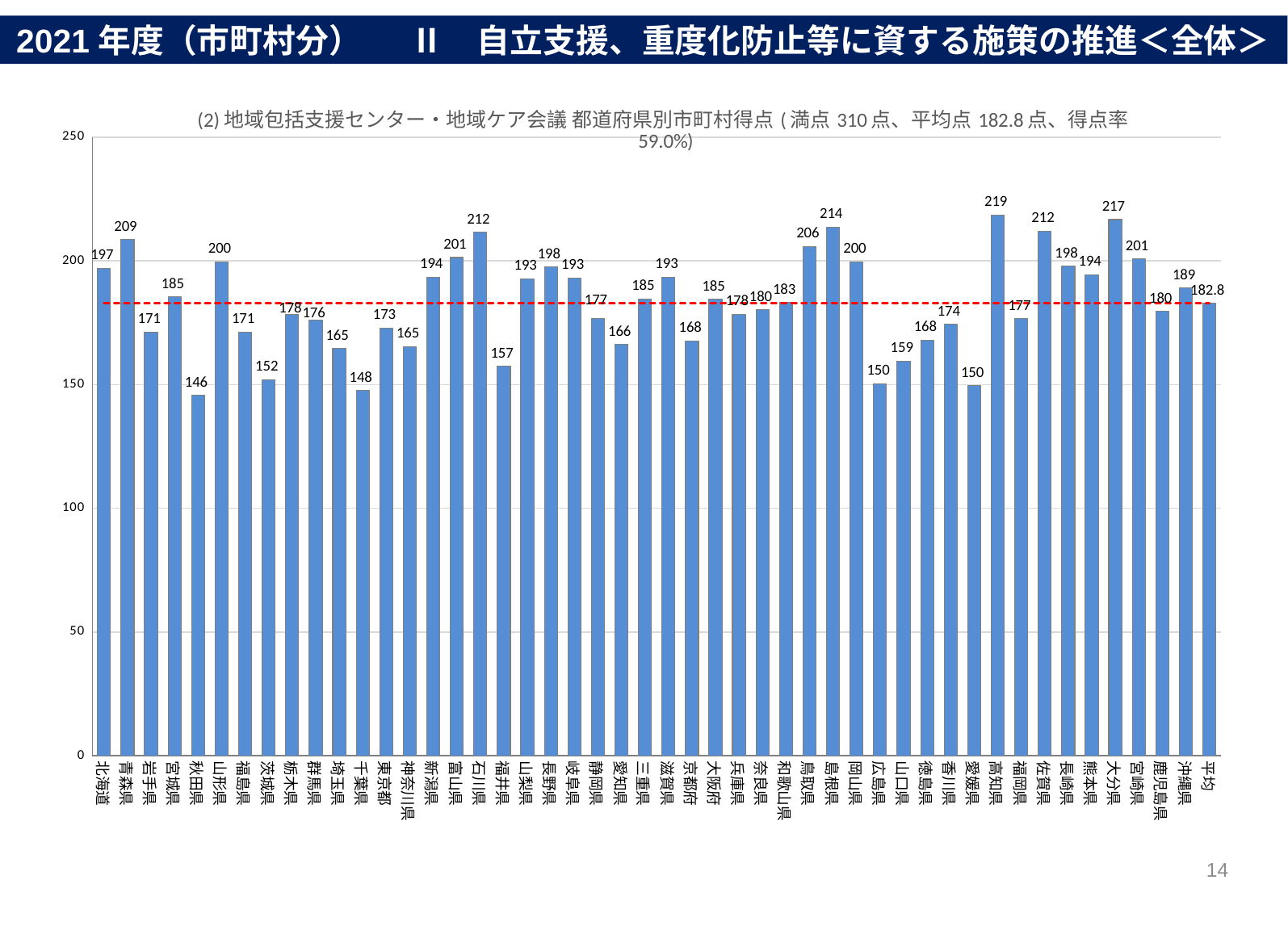

2021年度（市町村分） 　 Ⅱ　自立支援、重度化防止等に資する施策の推進＜全体＞

### Chart: (2)地域包括支援センター・地域ケア会議 都道府県別市町村得点(満点310点、平均点182.8点、得点率59.0%)

| Category | 合計 | 平均 |
|---|---|---|
| 北海道 | 196.95530726256985 | 182.8 |
| 青森県 | 208.625 | 182.8 |
| 岩手県 | 171.21212121212122 | 182.8 |
| 宮城県 | 185.42857142857142 | 182.8 |
| 秋田県 | 145.6 | 182.8 |
| 山形県 | 199.57142857142858 | 182.8 |
| 福島県 | 171.1864406779661 | 182.8 |
| 茨城県 | 151.9318181818182 | 182.8 |
| 栃木県 | 178.2 | 182.8 |
| 群馬県 | 176.14285714285714 | 182.8 |
| 埼玉県 | 164.52380952380952 | 182.8 |
| 千葉県 | 147.59259259259258 | 182.8 |
| 東京都 | 172.90322580645162 | 182.8 |
| 神奈川県 | 165.45454545454547 | 182.8 |
| 新潟県 | 193.5 | 182.8 |
| 富山県 | 201.33333333333334 | 182.8 |
| 石川県 | 211.57894736842104 | 182.8 |
| 福井県 | 157.35294117647058 | 182.8 |
| 山梨県 | 192.77777777777777 | 182.8 |
| 長野県 | 197.5974025974026 | 182.8 |
| 岐阜県 | 193.0952380952381 | 182.8 |
| 静岡県 | 176.71428571428572 | 182.8 |
| 愛知県 | 166.2037037037037 | 182.8 |
| 三重県 | 184.6551724137931 | 182.8 |
| 滋賀県 | 193.42105263157896 | 182.8 |
| 京都府 | 167.69230769230768 | 182.8 |
| 大阪府 | 184.53488372093022 | 182.8 |
| 兵庫県 | 178.41463414634146 | 182.8 |
| 奈良県 | 180.25641025641025 | 182.8 |
| 和歌山県 | 183.16666666666666 | 182.8 |
| 鳥取県 | 205.78947368421052 | 182.8 |
| 島根県 | 213.68421052631578 | 182.8 |
| 岡山県 | 199.62962962962962 | 182.8 |
| 広島県 | 150.43478260869566 | 182.8 |
| 山口県 | 159.47368421052633 | 182.8 |
| 徳島県 | 167.91666666666666 | 182.8 |
| 香川県 | 174.41176470588235 | 182.8 |
| 愛媛県 | 149.5 | 182.8 |
| 高知県 | 218.52941176470588 | 182.8 |
| 福岡県 | 176.66666666666666 | 182.8 |
| 佐賀県 | 212.0 | 182.8 |
| 長崎県 | 197.85714285714286 | 182.8 |
| 熊本県 | 194.44444444444446 | 182.8 |
| 大分県 | 216.66666666666666 | 182.8 |
| 宮崎県 | 200.76923076923077 | 182.8 |
| 鹿児島県 | 179.65116279069767 | 182.8 |
| 沖縄県 | 189.02439024390245 | 182.8 |
| 平均 | 182.8 | 182.8 |
14